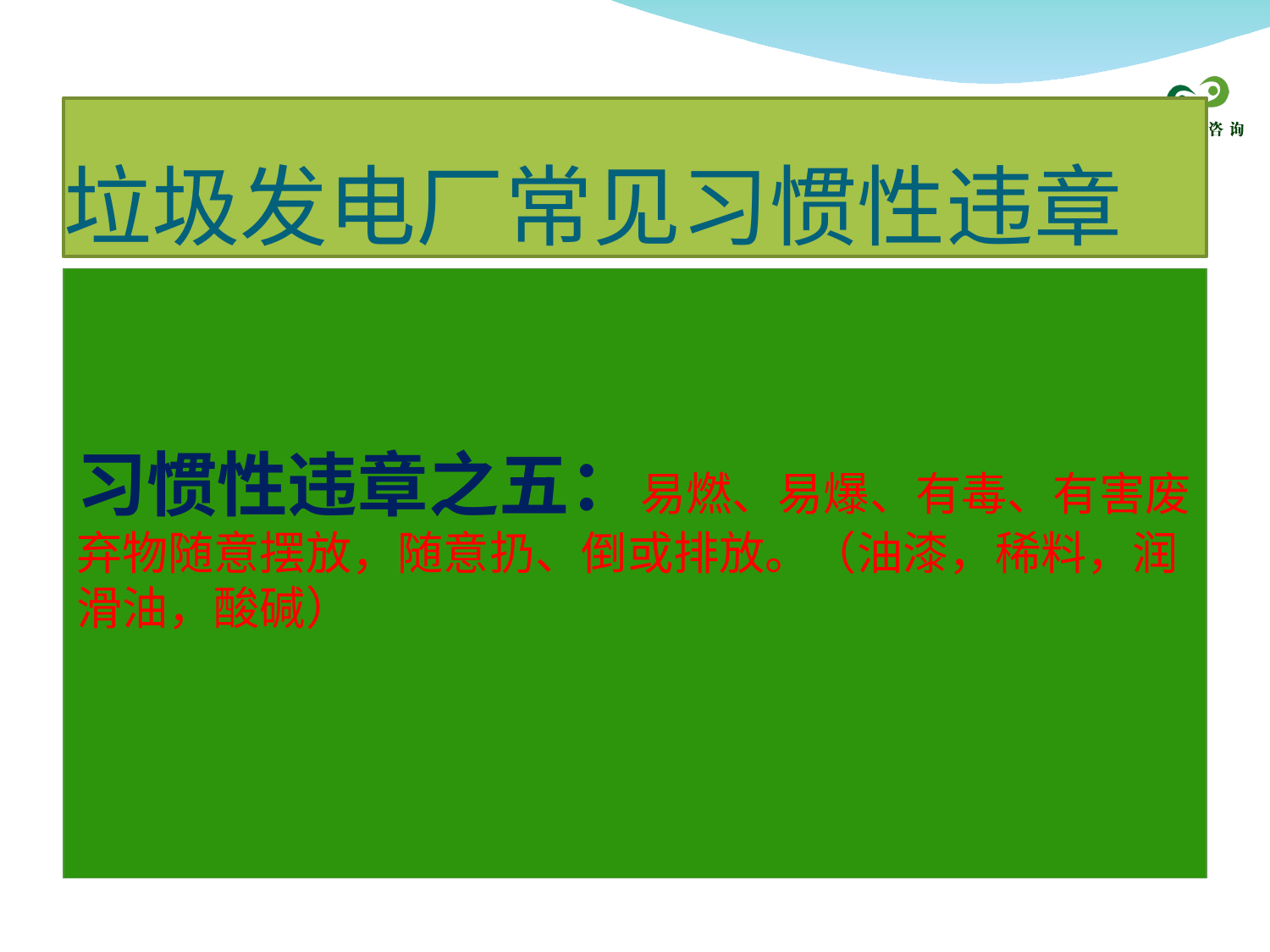

垃圾发电厂常见习惯性违章

习惯性违章之五：易燃、易爆、有毒、有害废弃物随意摆放，随意扔、倒或排放。（油漆，稀料，润滑油，酸碱）